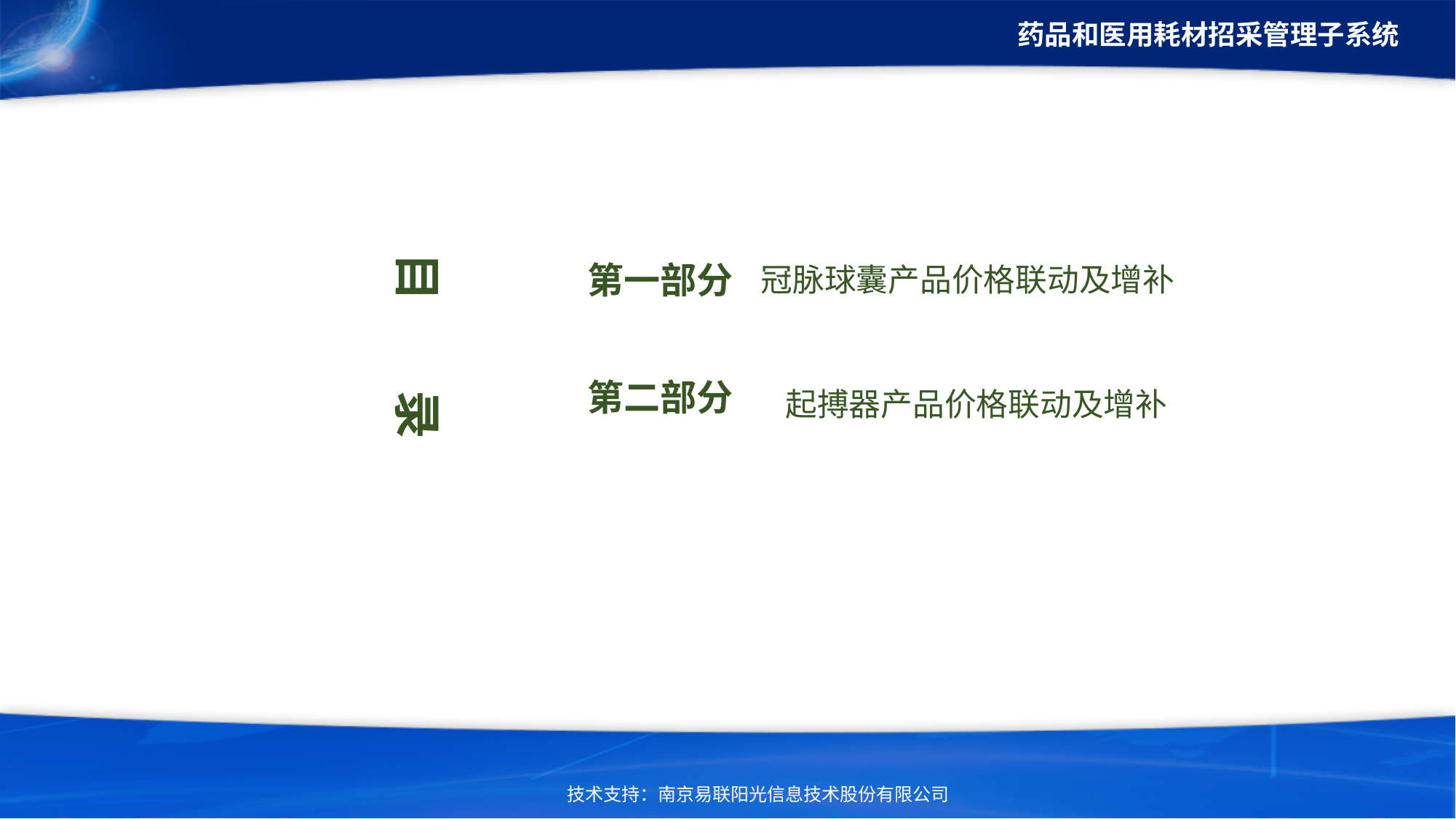

目        录
第一部分
冠脉球囊产品价格联动及增补

起搏器产品价格联动及增补
第二部分